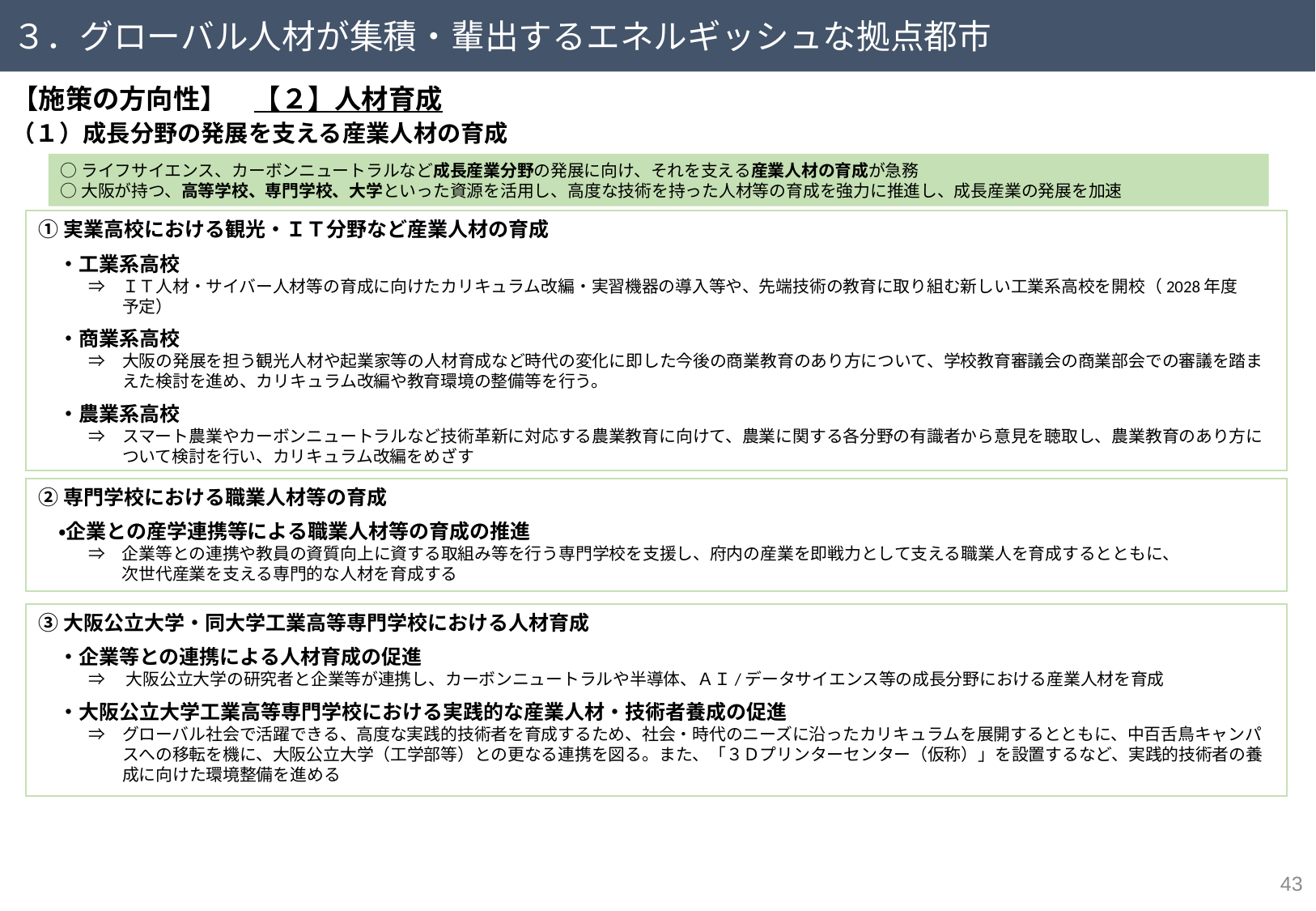

３．グローバル人材が集積・輩出するエネルギッシュな拠点都市
【施策の方向性】　【２】人材育成
（１）成長分野の発展を支える産業人材の育成
○ライフサイエンス、カーボンニュートラルなど成長産業分野の発展に向け、それを支える産業人材の育成が急務
○大阪が持つ、高等学校、専門学校、大学といった資源を活用し、高度な技術を持った人材等の育成を強力に推進し、成長産業の発展を加速
①実業高校における観光・ＩＴ分野など産業人材の育成
　・工業系高校
　　　⇒　ＩＴ人材・サイバー人材等の育成に向けたカリキュラム改編・実習機器の導入等や、先端技術の教育に取り組む新しい工業系高校を開校（2028年度
　　　　　予定）
　・商業系高校
　　　⇒　大阪の発展を担う観光人材や起業家等の人材育成など時代の変化に即した今後の商業教育のあり方について、学校教育審議会の商業部会での審議を踏ま
　　　　　えた検討を進め、カリキュラム改編や教育環境の整備等を行う。
　・農業系高校
　　　⇒　スマート農業やカーボンニュートラルなど技術革新に対応する農業教育に向けて、農業に関する各分野の有識者から意見を聴取し、農業教育のあり方に
　　　　　ついて検討を行い、カリキュラム改編をめざす
②専門学校における職業人材等の育成
　・企業との産学連携等による職業人材等の育成の推進
　　　⇒　企業等との連携や教員の資質向上に資する取組み等を行う専門学校を支援し、府内の産業を即戦力として支える職業人を育成するとともに、
　　　　　次世代産業を支える専門的な人材を育成する

③大阪公立大学・同大学工業高等専門学校における人材育成
　・企業等との連携による人材育成の促進
　　　⇒ 　大阪公立大学の研究者と企業等が連携し、カーボンニュートラルや半導体、ＡＩ/データサイエンス等の成長分野における産業人材を育成
　・大阪公立大学工業高等専門学校における実践的な産業人材・技術者養成の促進
　　　⇒　グローバル社会で活躍できる、高度な実践的技術者を育成するため、社会・時代のニーズに沿ったカリキュラムを展開するとともに、中百舌鳥キャンパ
　　　　　スへの移転を機に、大阪公立大学（工学部等）との更なる連携を図る。また、「３Ｄプリンターセンター（仮称）」を設置するなど、実践的技術者の養
　　　　　成に向けた環境整備を進める

43